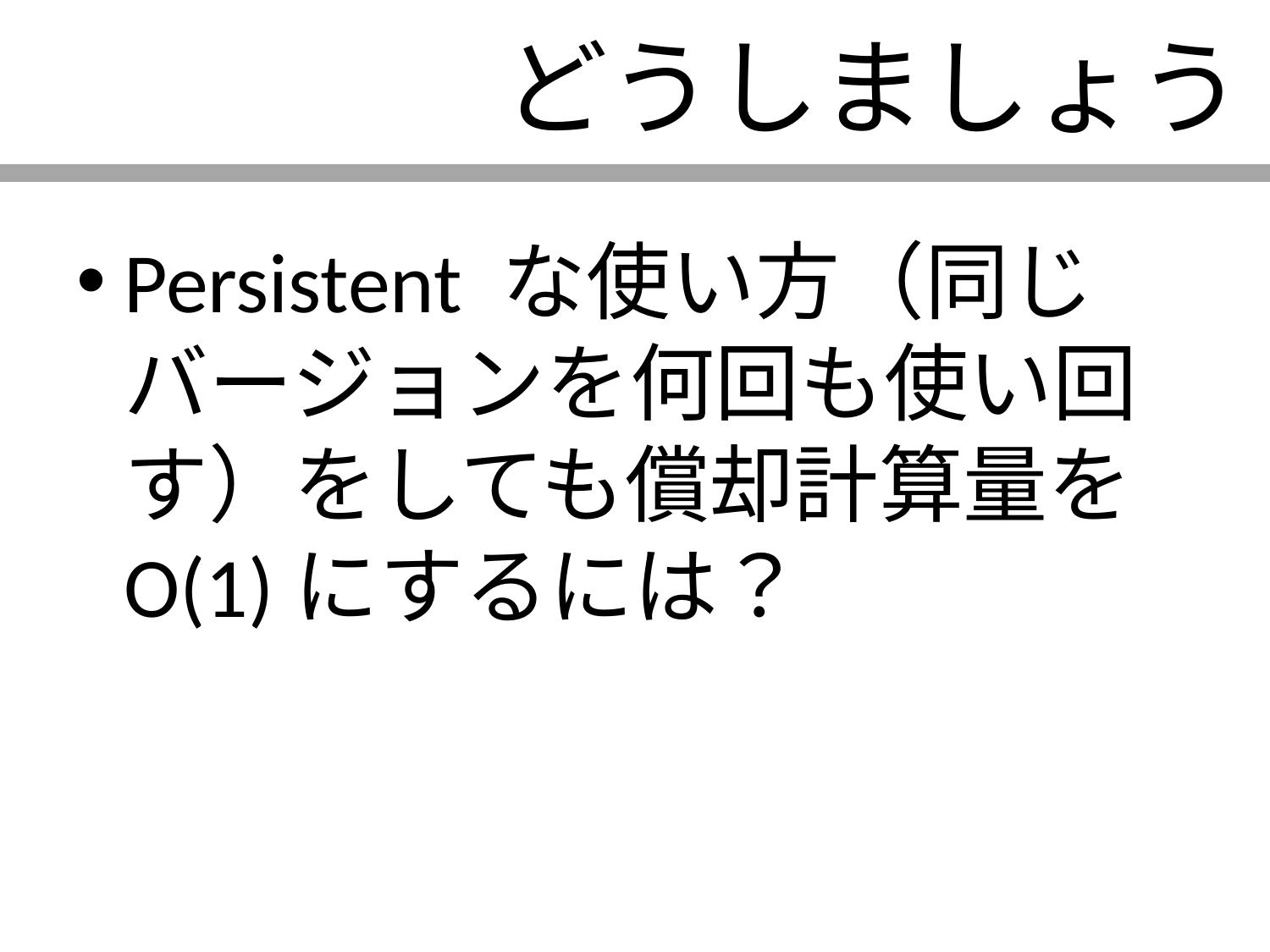

# どうしましょう
Persistent な使い方（同じバージョンを何回も使い回す）をしても償却計算量をO(1)にするには？